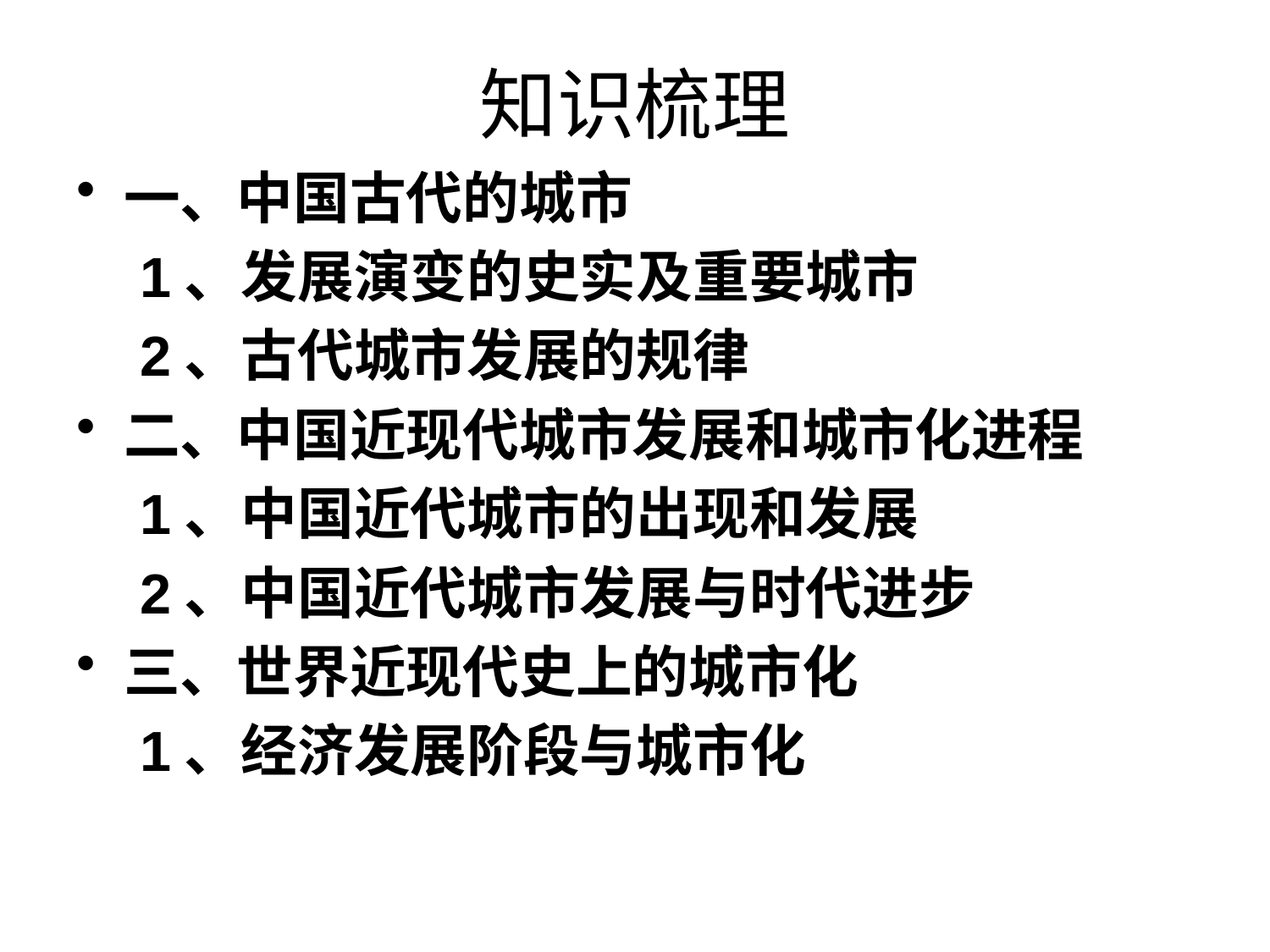

# 知识梳理
一、中国古代的城市
1、发展演变的史实及重要城市
2、古代城市发展的规律
二、中国近现代城市发展和城市化进程
1、中国近代城市的出现和发展
2、中国近代城市发展与时代进步
三、世界近现代史上的城市化
1、经济发展阶段与城市化